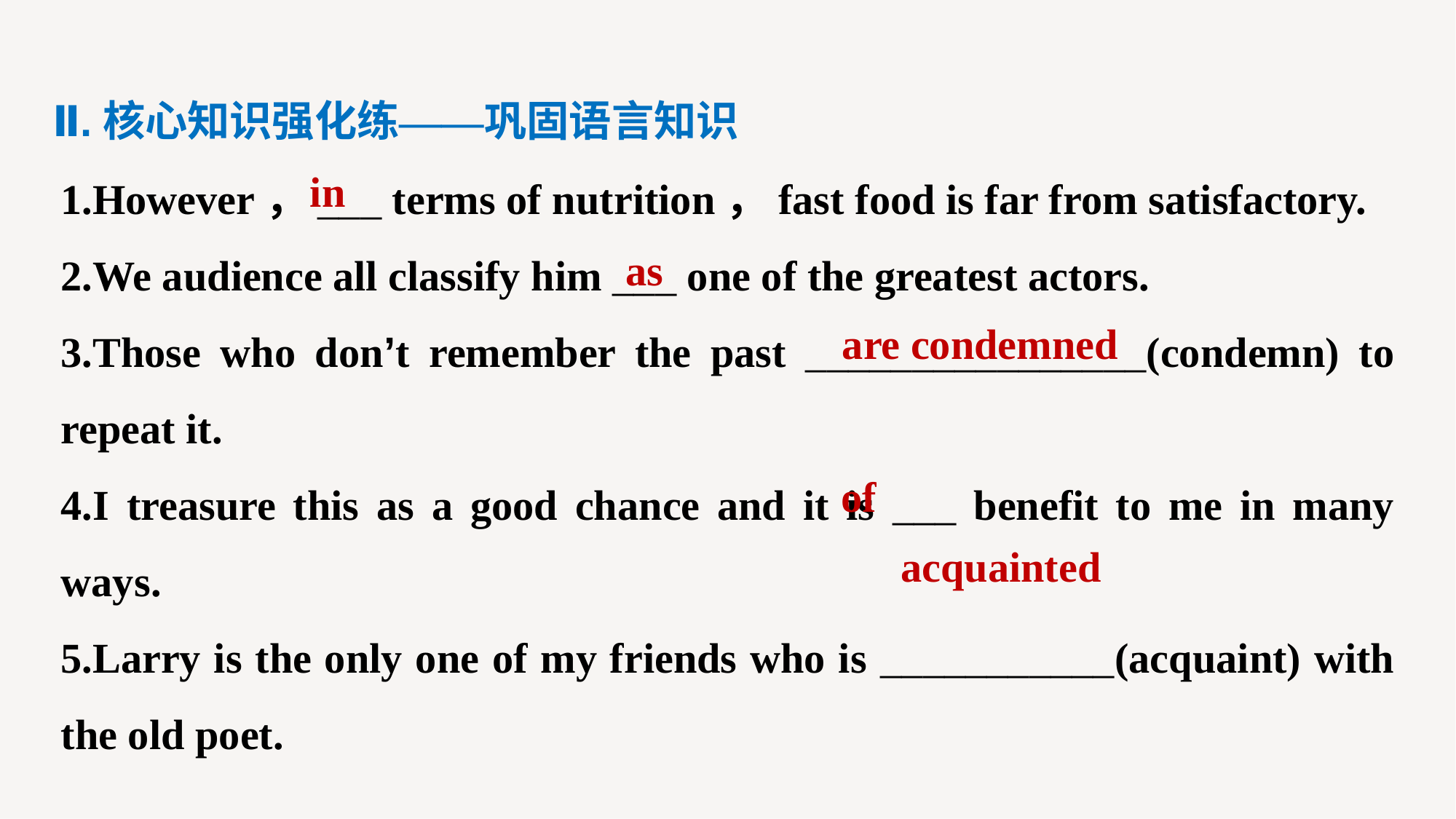

Ⅱ.核心知识强化练——巩固语言知识
1.However，___ terms of nutrition，fast food is far from satisfactory.
2.We audience all classify him ___ one of the greatest actors.
3.Those who don’t remember the past ________________(condemn) to repeat it.
4.I treasure this as a good chance and it is ___ benefit to me in many ways.
5.Larry is the only one of my friends who is ___________(acquaint) with the old poet.
in
as
are condemned
of
acquainted